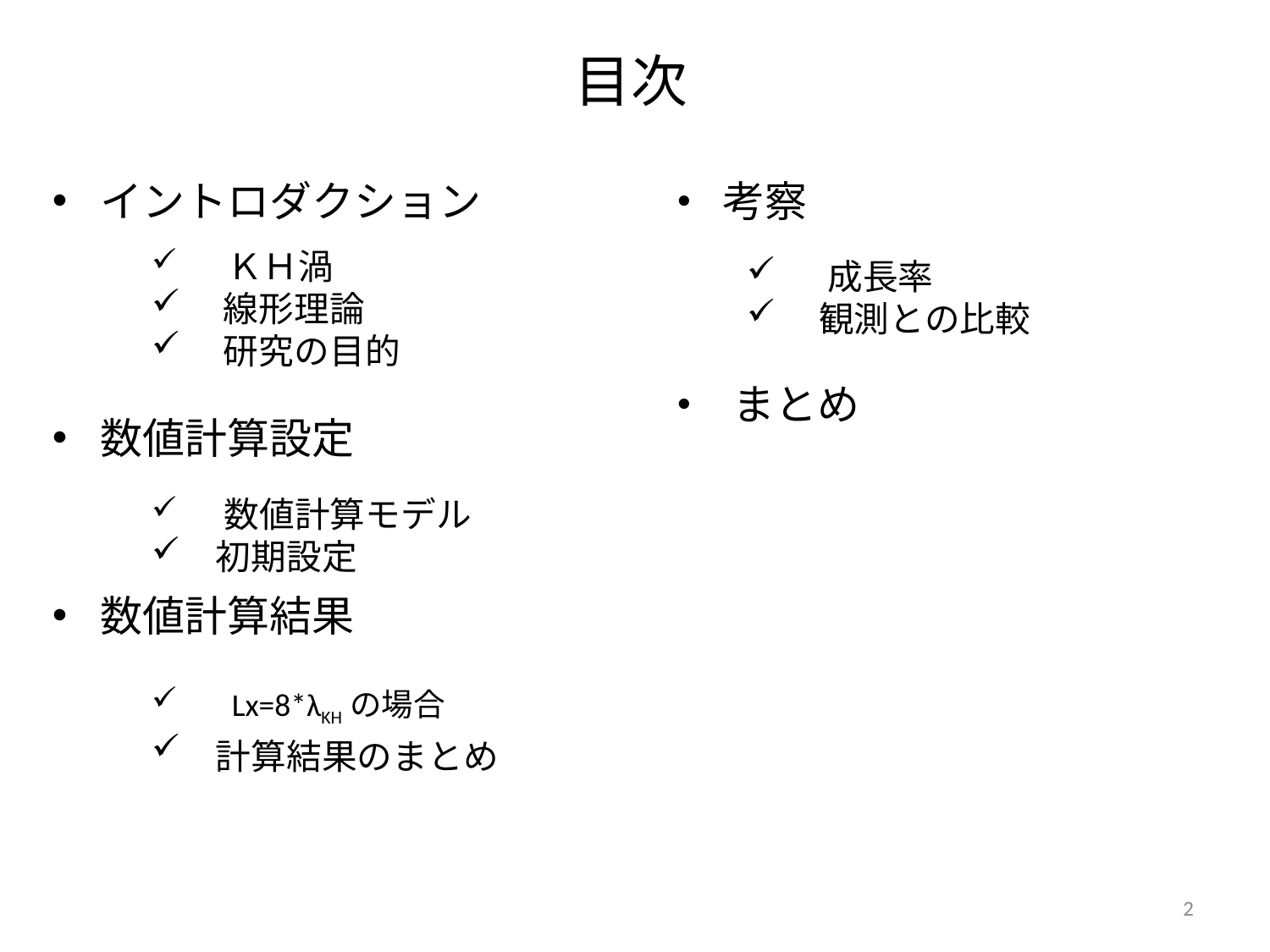

# 目次
イントロダクション

数値計算設定

数値計算結果

　考察

　まとめ

 　ＫＨ渦
　 線形理論
　 研究の目的
 　成長率
　 観測との比較
 　数値計算モデル
　初期設定
 　Lx=8*λKHの場合
　計算結果のまとめ
2